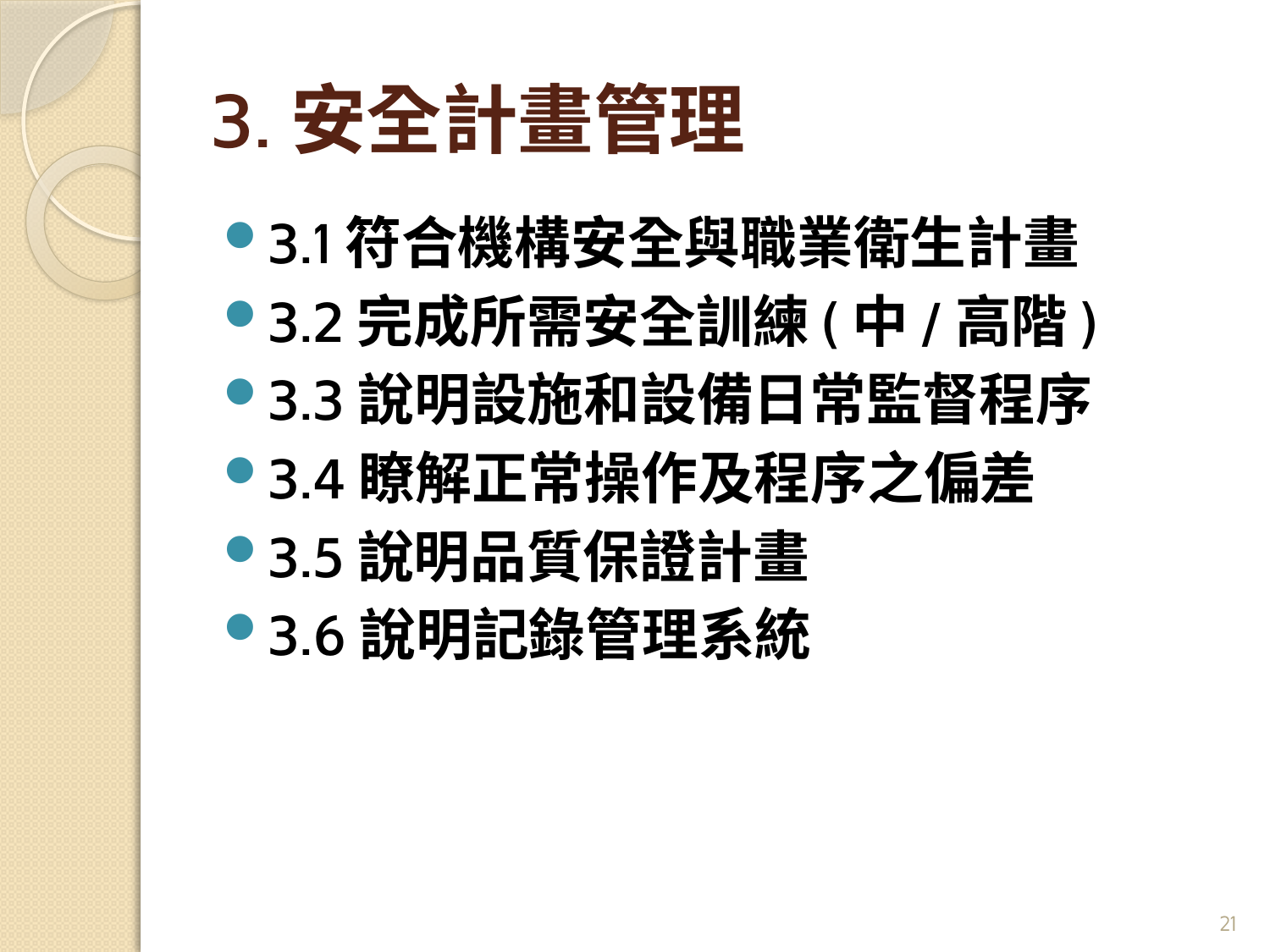

# 3.安全計畫管理
3.1符合機構安全與職業衛生計畫
3.2完成所需安全訓練(中/高階)
3.3說明設施和設備日常監督程序
3.4瞭解正常操作及程序之偏差
3.5說明品質保證計畫
3.6說明記錄管理系統

21